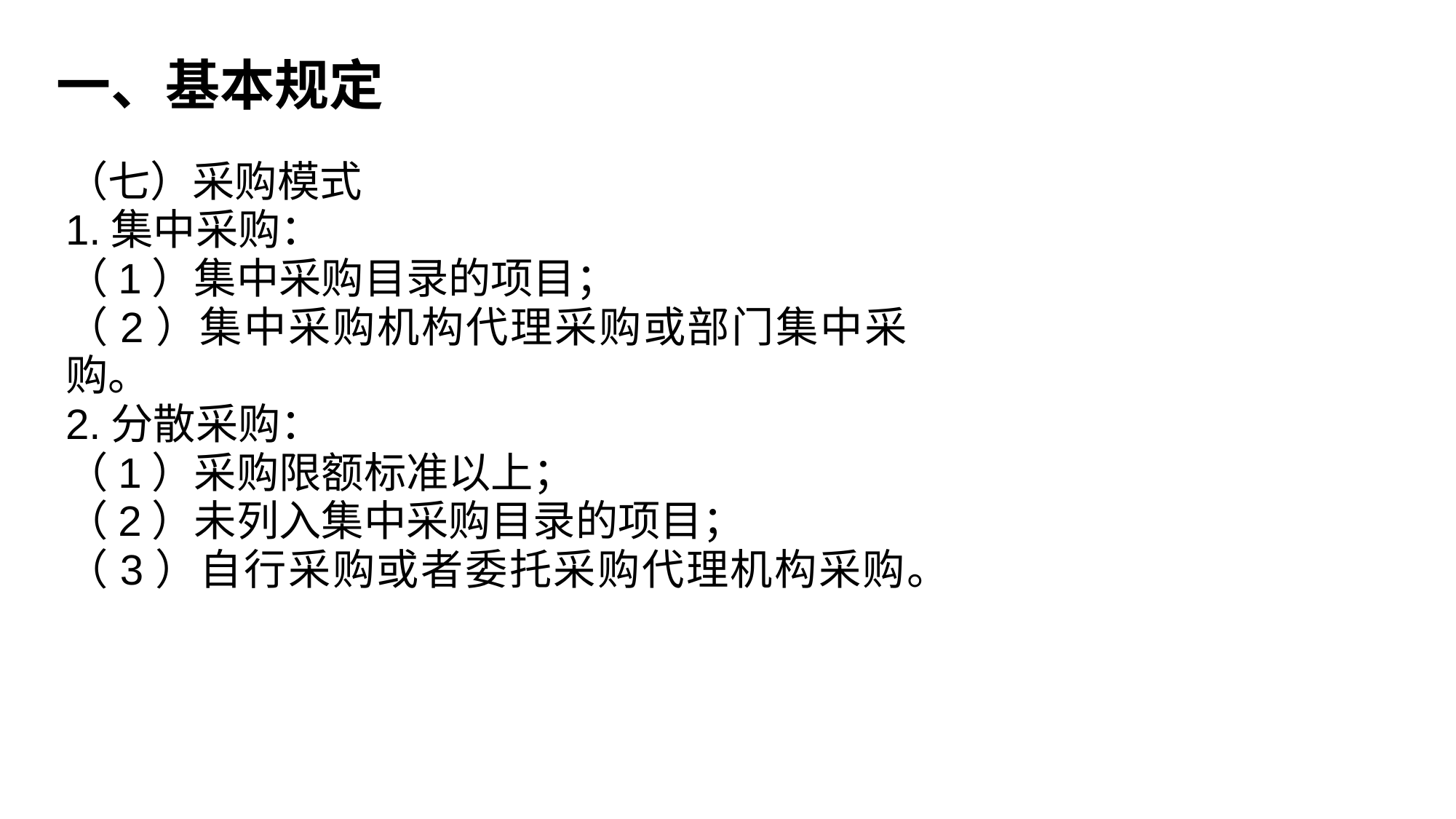

一、基本规定
（七）采购模式
1.集中采购：
（1）集中采购目录的项目；
（2）集中采购机构代理采购或部门集中采购。
2.分散采购：
（1）采购限额标准以上；
（2）未列入集中采购目录的项目；
（3）自行采购或者委托采购代理机构采购。